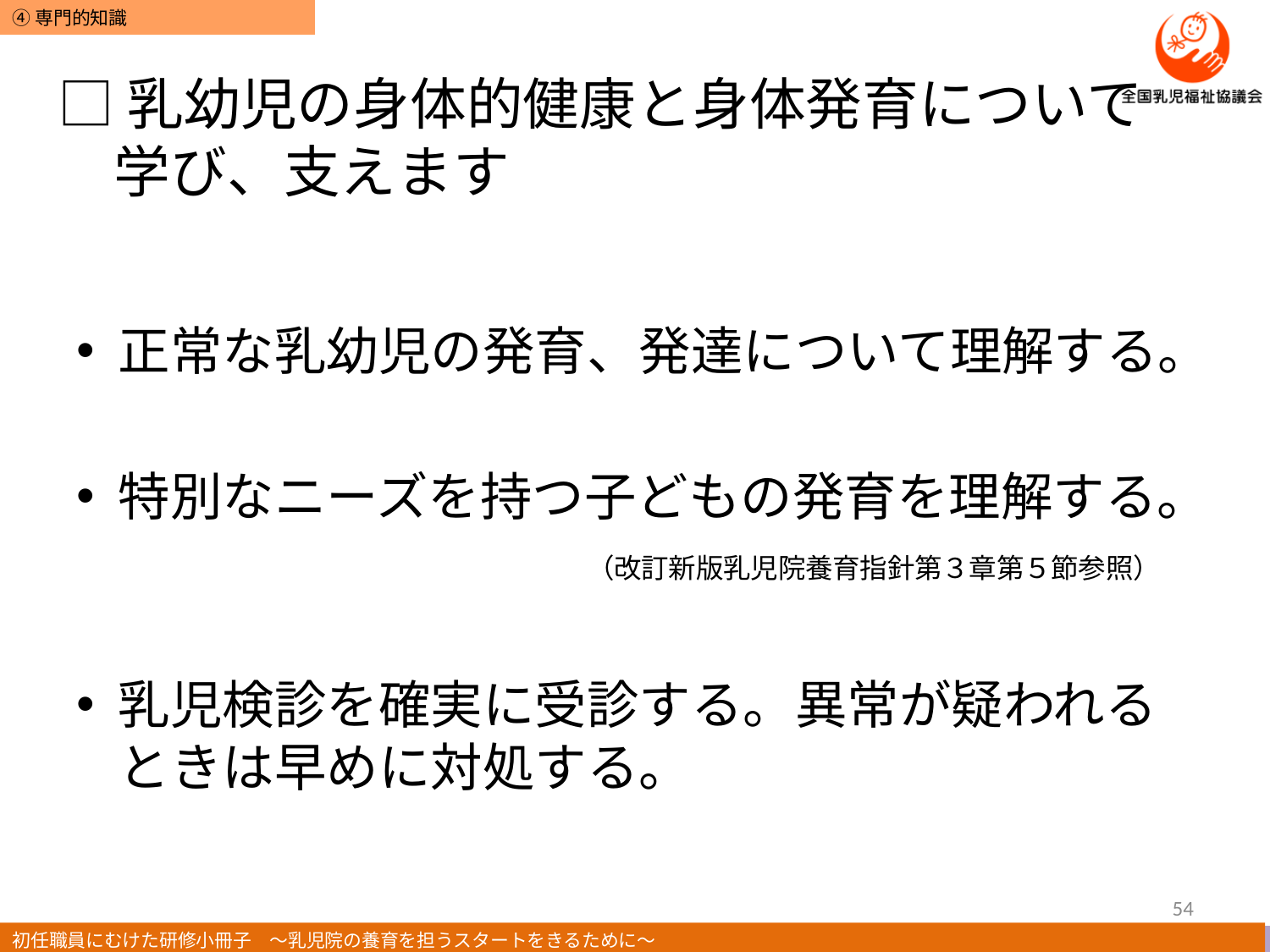

# □乳幼児の身体的健康と身体発育について 　学び、支えます

正常な乳幼児の発育、発達について理解する。

特別なニーズを持つ子どもの発育を理解する。　　　　　　　　　（改訂新版乳児院養育指針第３章第５節参照）

乳児検診を確実に受診する。異常が疑われるときは早めに対処する。

54